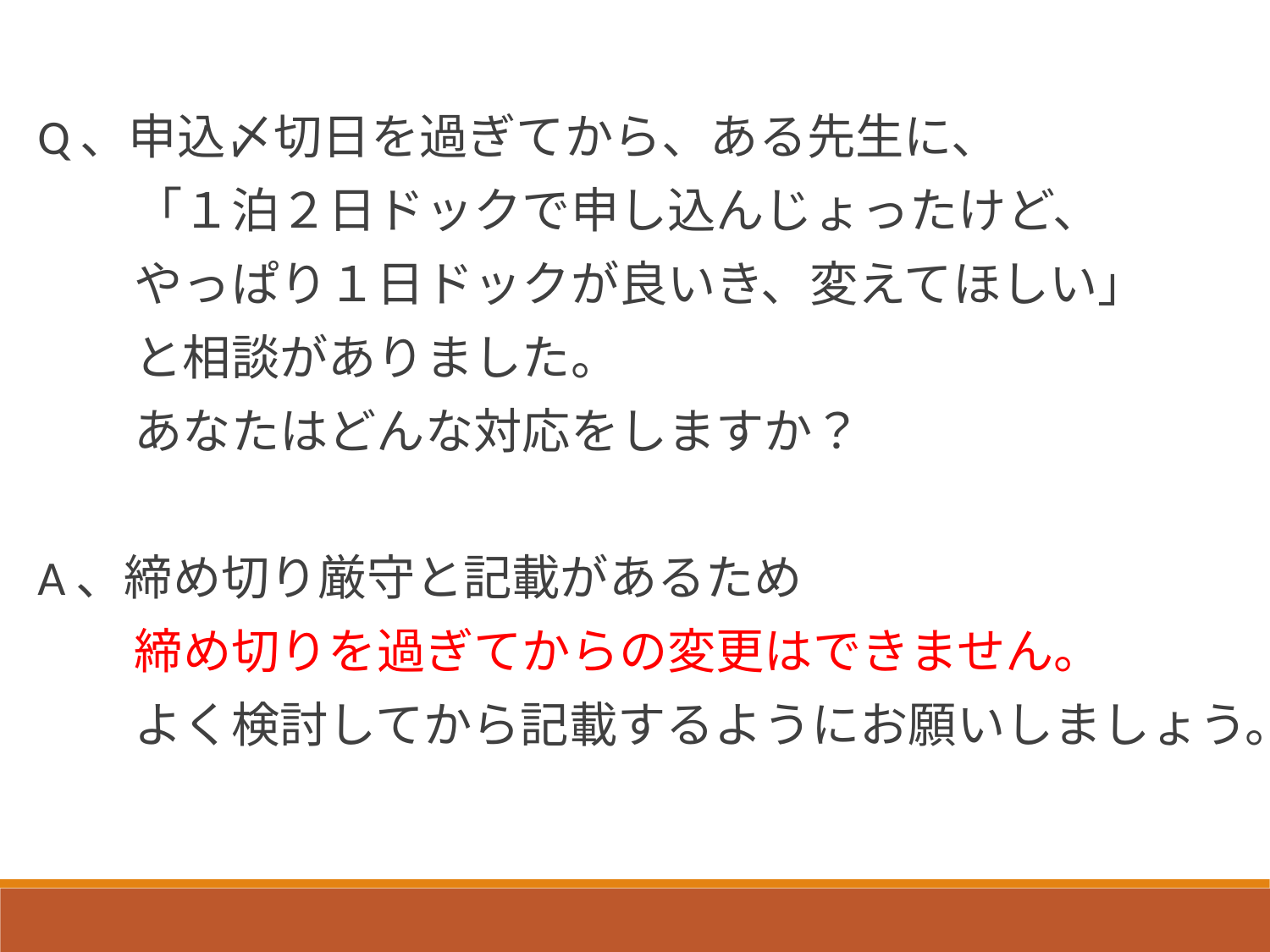

Q、申込〆切日を過ぎてから、ある先生に、
　　「１泊２日ドックで申し込んじょったけど、
　　やっぱり１日ドックが良いき、変えてほしい」
　　と相談がありました。
　　あなたはどんな対応をしますか？

A、締め切り厳守と記載があるため
　　締め切りを過ぎてからの変更はできません。
　　よく検討してから記載するようにお願いしましょう。